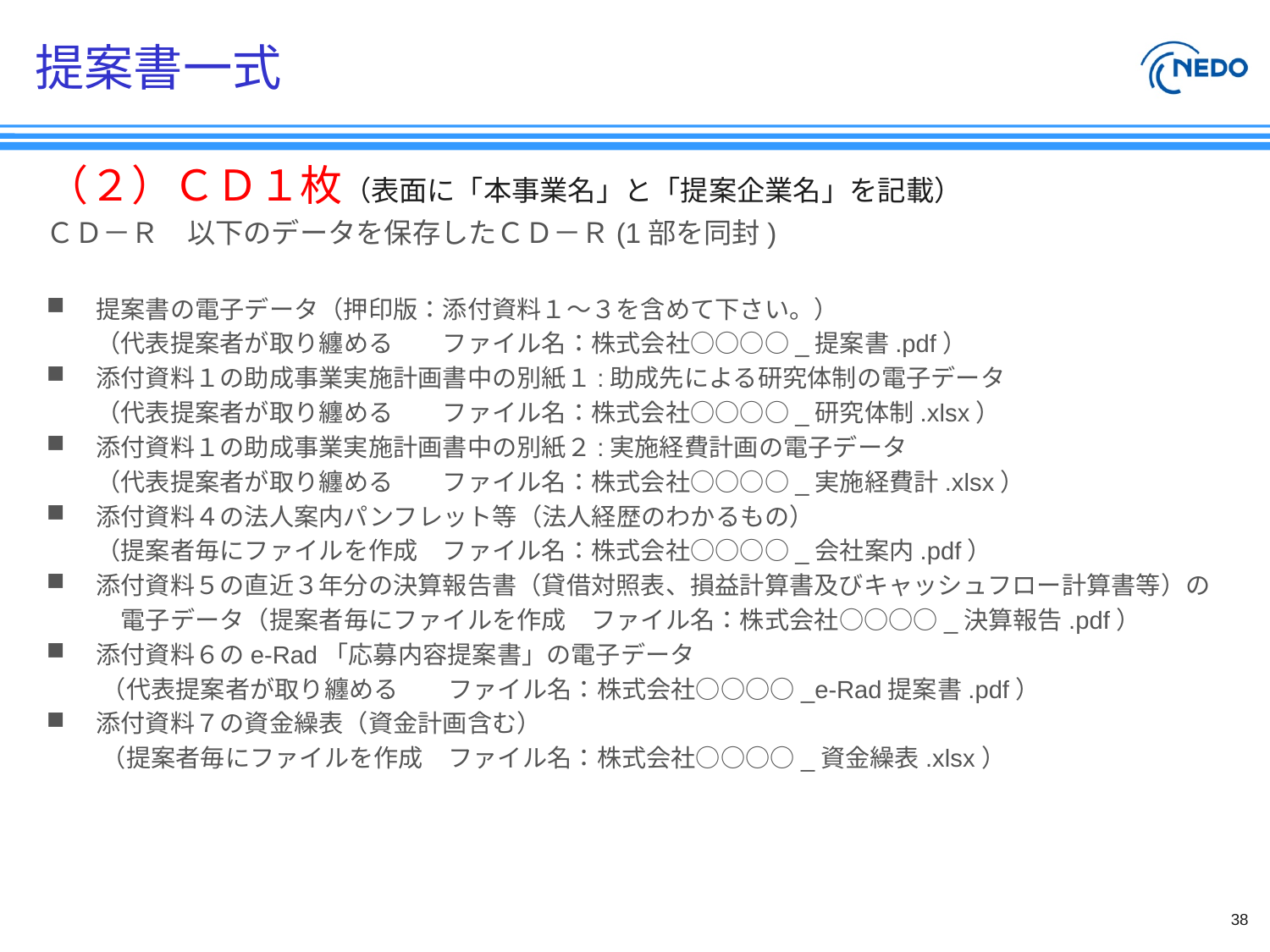

# 提案書一式
（２）ＣＤ１枚（表面に「本事業名」と「提案企業名」を記載）
ＣＤ－Ｒ　以下のデータを保存したＣＤ－Ｒ(1部を同封)

　提案書の電子データ（押印版：添付資料１～３を含めて下さい。）
　　（代表提案者が取り纏める　　ファイル名：株式会社○○○○_提案書.pdf）
　添付資料１の助成事業実施計画書中の別紙１:助成先による研究体制の電子データ
　　（代表提案者が取り纏める　　ファイル名：株式会社○○○○_研究体制.xlsx）
　添付資料１の助成事業実施計画書中の別紙２:実施経費計画の電子データ
　　（代表提案者が取り纏める　　ファイル名：株式会社○○○○_実施経費計.xlsx）
　添付資料４の法人案内パンフレット等（法人経歴のわかるもの）
　　（提案者毎にファイルを作成　ファイル名：株式会社○○○○_会社案内.pdf）
　添付資料５の直近３年分の決算報告書（貸借対照表、損益計算書及びキャッシュフロー計算書等）の
　　　電子データ（提案者毎にファイルを作成　ファイル名：株式会社○○○○_決算報告.pdf）
　添付資料６のe-Rad「応募内容提案書」の電子データ
　　 （代表提案者が取り纏める　　ファイル名：株式会社○○○○_e-Rad提案書.pdf）
　添付資料７の資金繰表（資金計画含む）
　　 （提案者毎にファイルを作成　ファイル名：株式会社○○○○_資金繰表.xlsx）
38